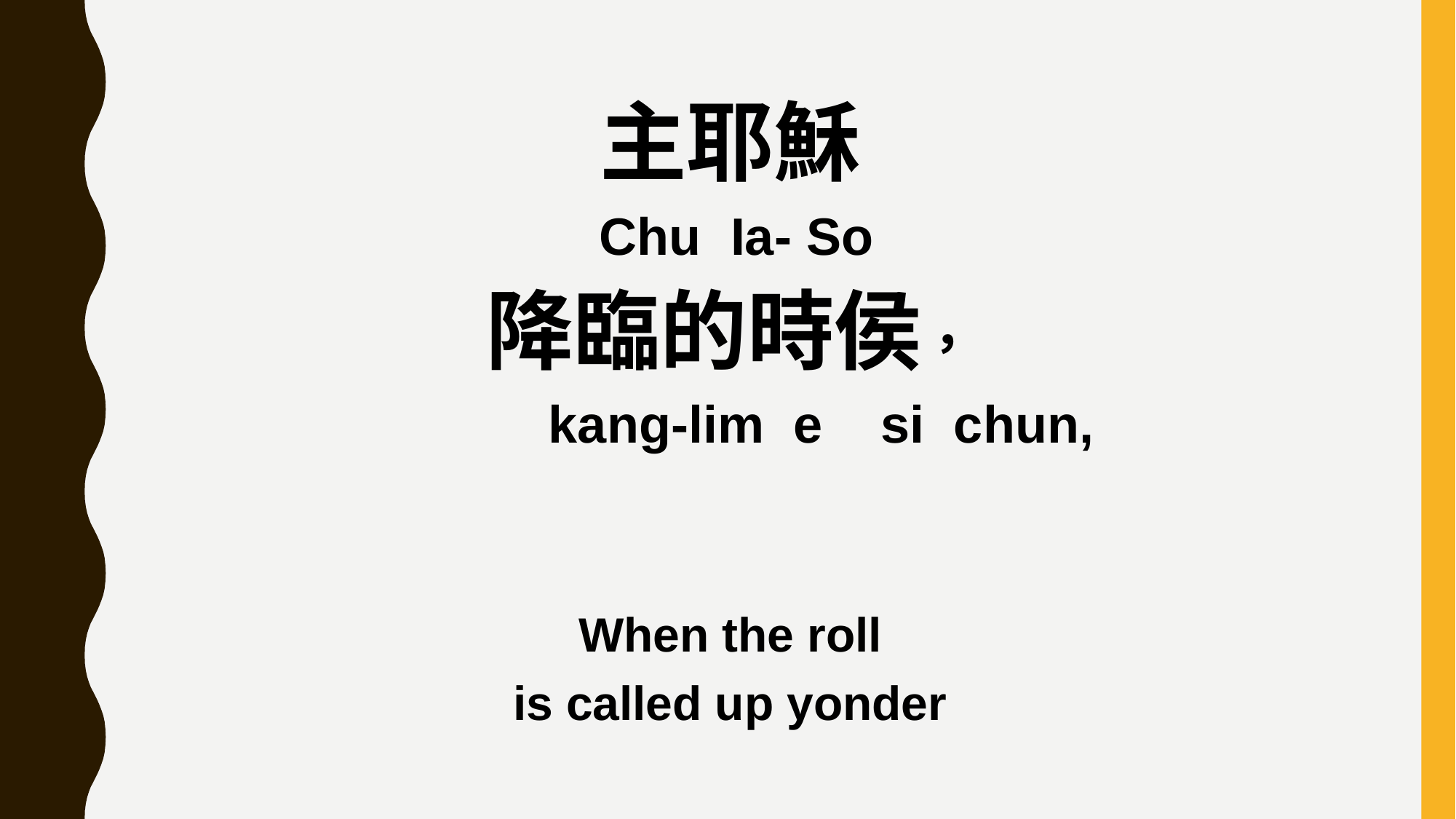

主耶穌
 Chu  Ia- So
降臨的時侯，
                         kang-lim  e    si  chun,

When the roll
is called up yonder